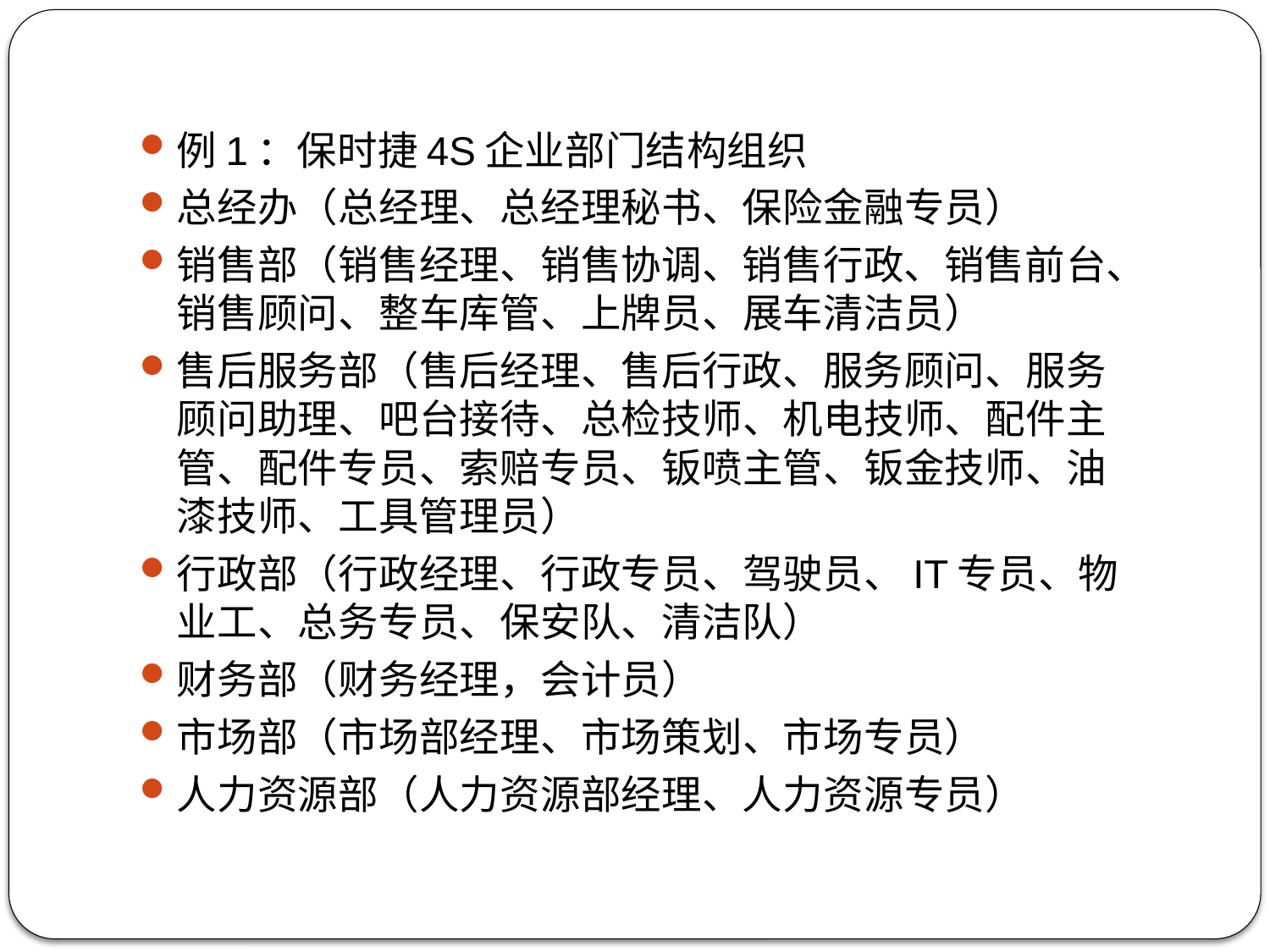

例1：保时捷4S企业部门结构组织
总经办（总经理、总经理秘书、保险金融专员）
销售部（销售经理、销售协调、销售行政、销售前台、销售顾问、整车库管、上牌员、展车清洁员）
售后服务部（售后经理、售后行政、服务顾问、服务顾问助理、吧台接待、总检技师、机电技师、配件主管、配件专员、索赔专员、钣喷主管、钣金技师、油漆技师、工具管理员）
行政部（行政经理、行政专员、驾驶员、IT专员、物业工、总务专员、保安队、清洁队）
财务部（财务经理，会计员）
市场部（市场部经理、市场策划、市场专员）
人力资源部（人力资源部经理、人力资源专员）